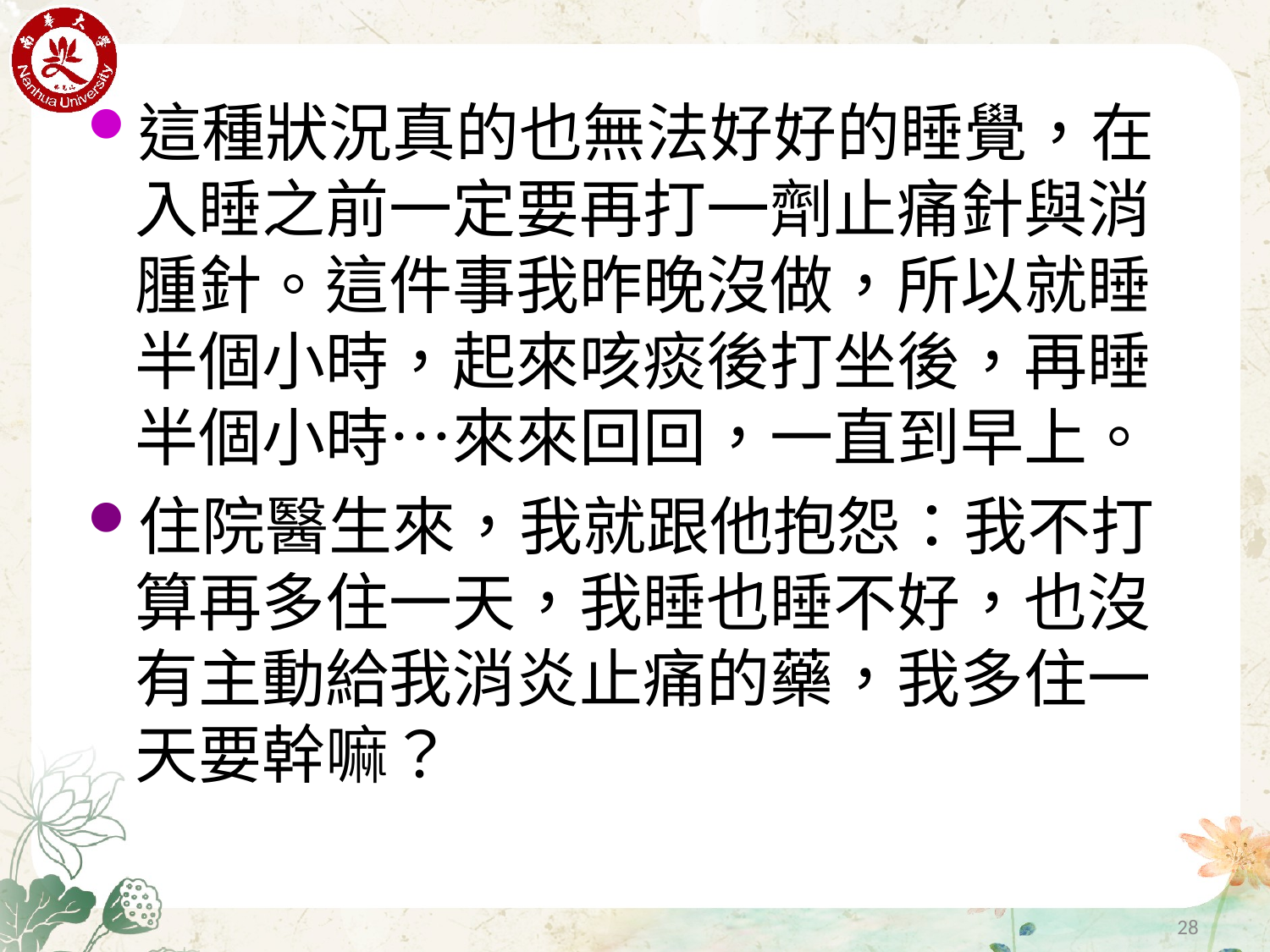

這種狀況真的也無法好好的睡覺，在入睡之前一定要再打一劑止痛針與消腫針。這件事我昨晚沒做，所以就睡半個小時，起來咳痰後打坐後，再睡半個小時…來來回回，一直到早上。
住院醫生來，我就跟他抱怨：我不打算再多住一天，我睡也睡不好，也沒有主動給我消炎止痛的藥，我多住一天要幹嘛？
28